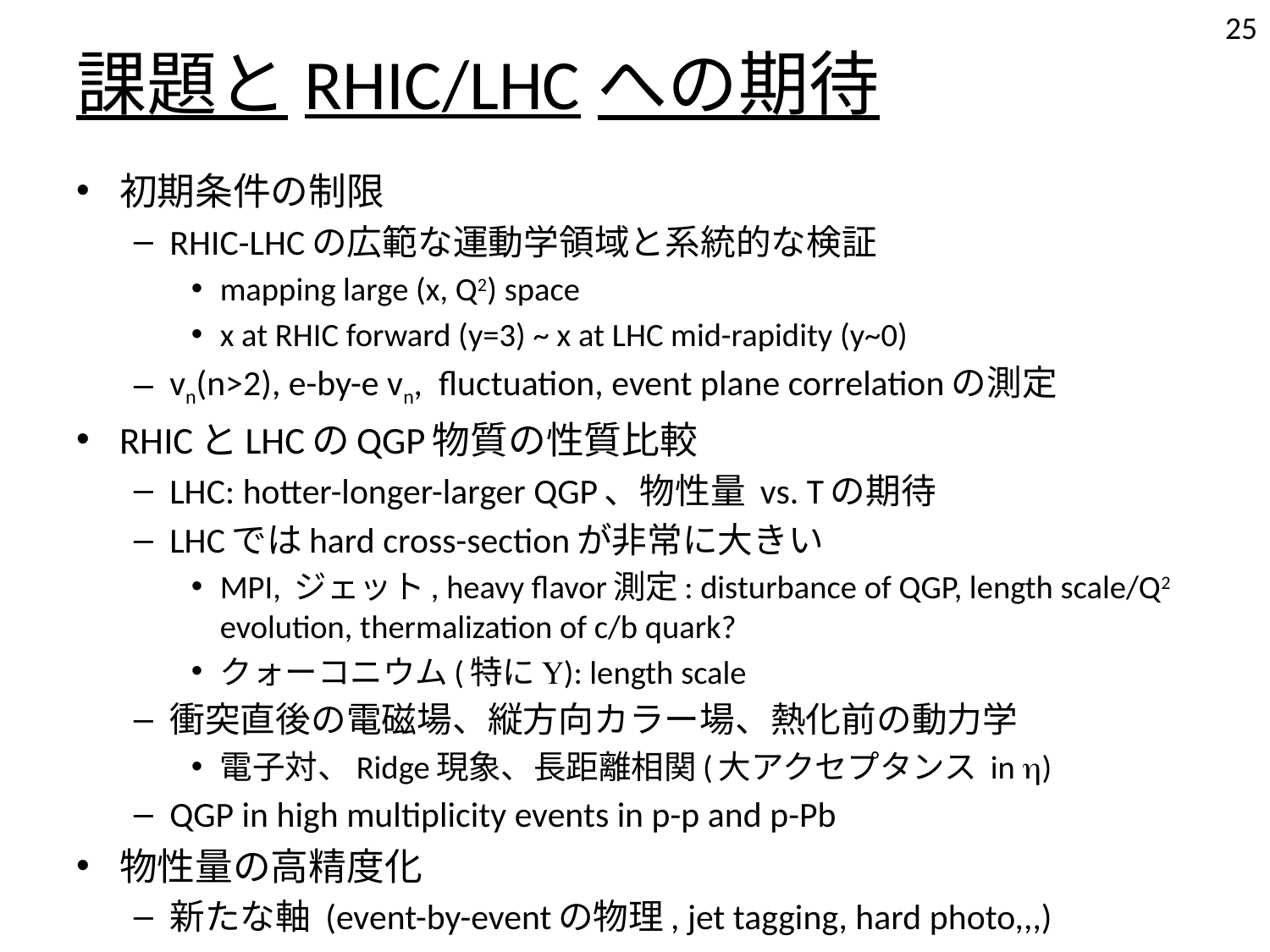

25
# 課題とRHIC/LHCへの期待
初期条件の制限
RHIC-LHCの広範な運動学領域と系統的な検証
mapping large (x, Q2) space
x at RHIC forward (y=3) ~ x at LHC mid-rapidity (y~0)
vn(n>2), e-by-e vn,  fluctuation, event plane correlationの測定
RHICとLHCのQGP物質の性質比較
LHC: hotter-longer-larger QGP、物性量 vs. Tの期待
LHCではhard cross-sectionが非常に大きい
MPI, ジェット, heavy flavor測定: disturbance of QGP, length scale/Q2 evolution, thermalization of c/b quark?
クォーコニウム(特にΥ): length scale
衝突直後の電磁場、縦方向カラー場、熱化前の動力学
電子対、Ridge現象、長距離相関(大アクセプタンス in η)
QGP in high multiplicity events in p-p and p-Pb
物性量の高精度化
新たな軸 (event-by-eventの物理, jet tagging, hard photo,,,)